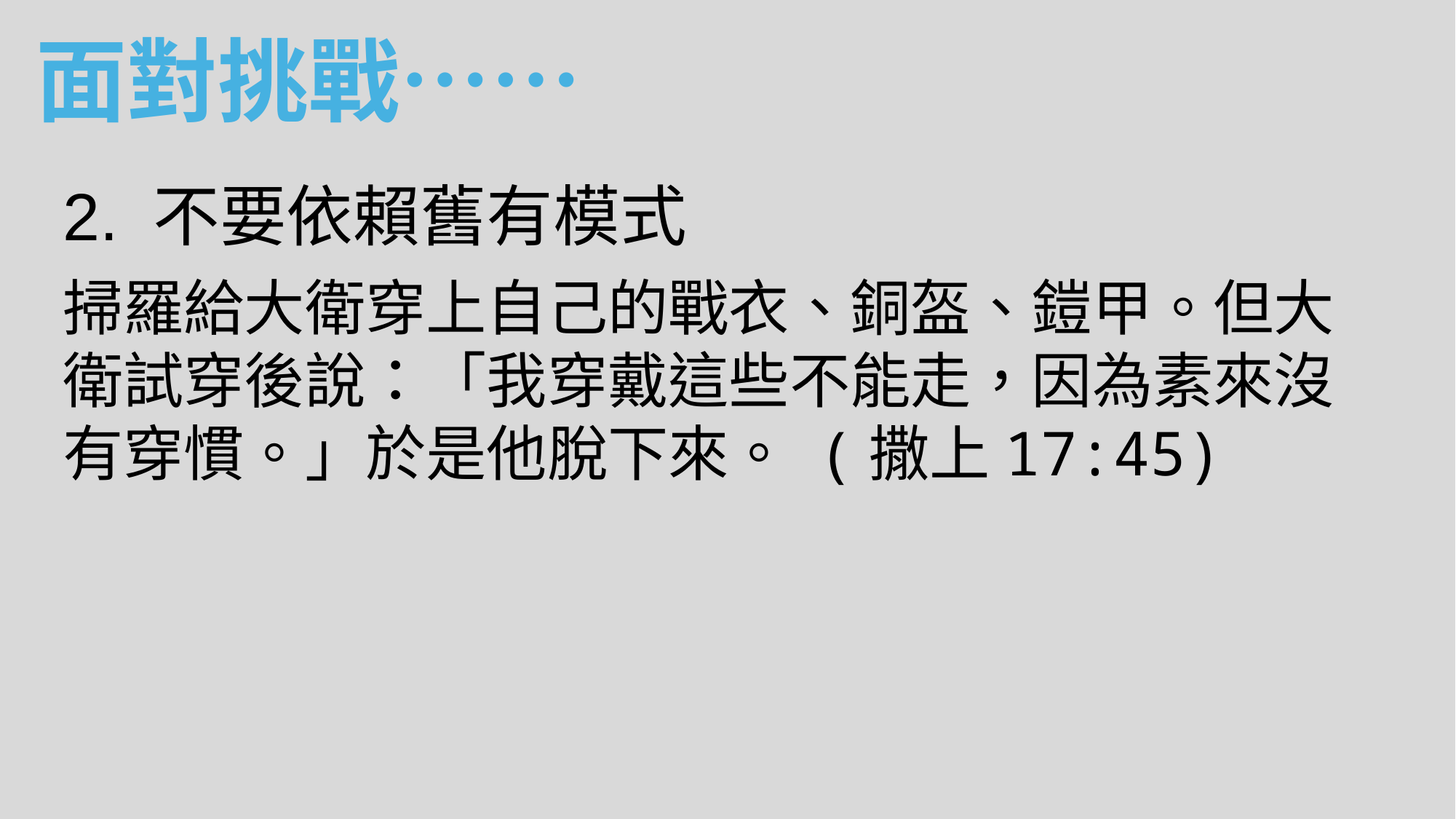

面對挑戰……

2. 不要依賴舊有模式
掃羅給大衛穿上自己的戰衣、銅盔、鎧甲。但大衛試穿後說：「我穿戴這些不能走，因為素來沒有穿慣。」於是他脫下來。 (撒上17:45)